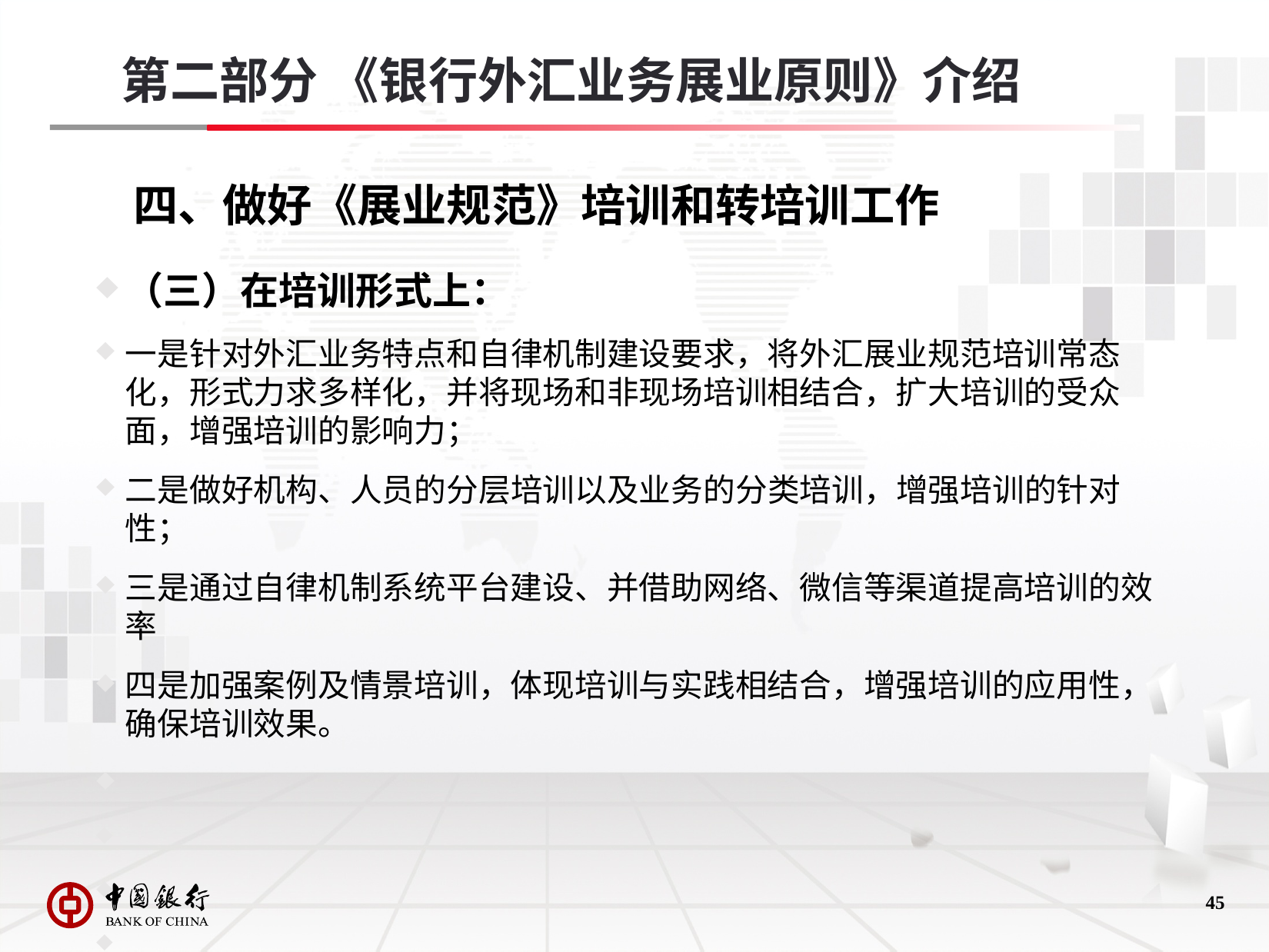

第二部分 《银行外汇业务展业原则》介绍
# 四、做好《展业规范》培训和转培训工作
（三）在培训形式上：
一是针对外汇业务特点和自律机制建设要求，将外汇展业规范培训常态化，形式力求多样化，并将现场和非现场培训相结合，扩大培训的受众面，增强培训的影响力；
二是做好机构、人员的分层培训以及业务的分类培训，增强培训的针对性；
三是通过自律机制系统平台建设、并借助网络、微信等渠道提高培训的效率
四是加强案例及情景培训，体现培训与实践相结合，增强培训的应用性，确保培训效果。

45